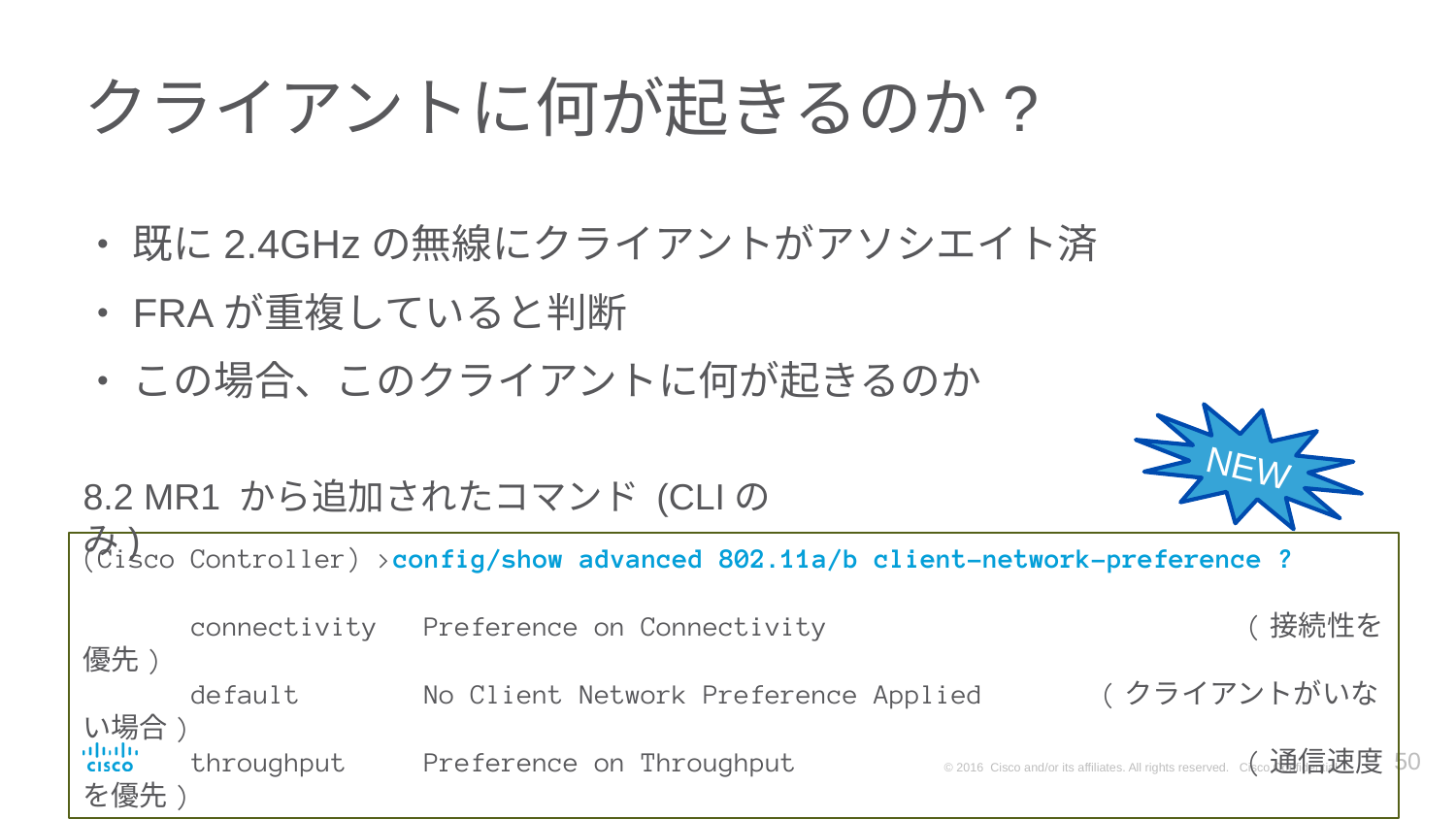

# クライアントに何が起きるのか?
既に2.4GHzの無線にクライアントがアソシエイト済
FRAが重複していると判断
この場合、このクライアントに何が起きるのか

NEW
8.2 MR1 から追加されたコマンド (CLIのみ)
(Cisco Controller) >config/show advanced 802.11a/b client-network-preference ?

       connectivity   Preference on Connectivity			(接続性を優先)
       default        No Client Network Preference Applied	(クライアントがいない場合)
       throughput     Preference on Throughput				(通信速度を優先)